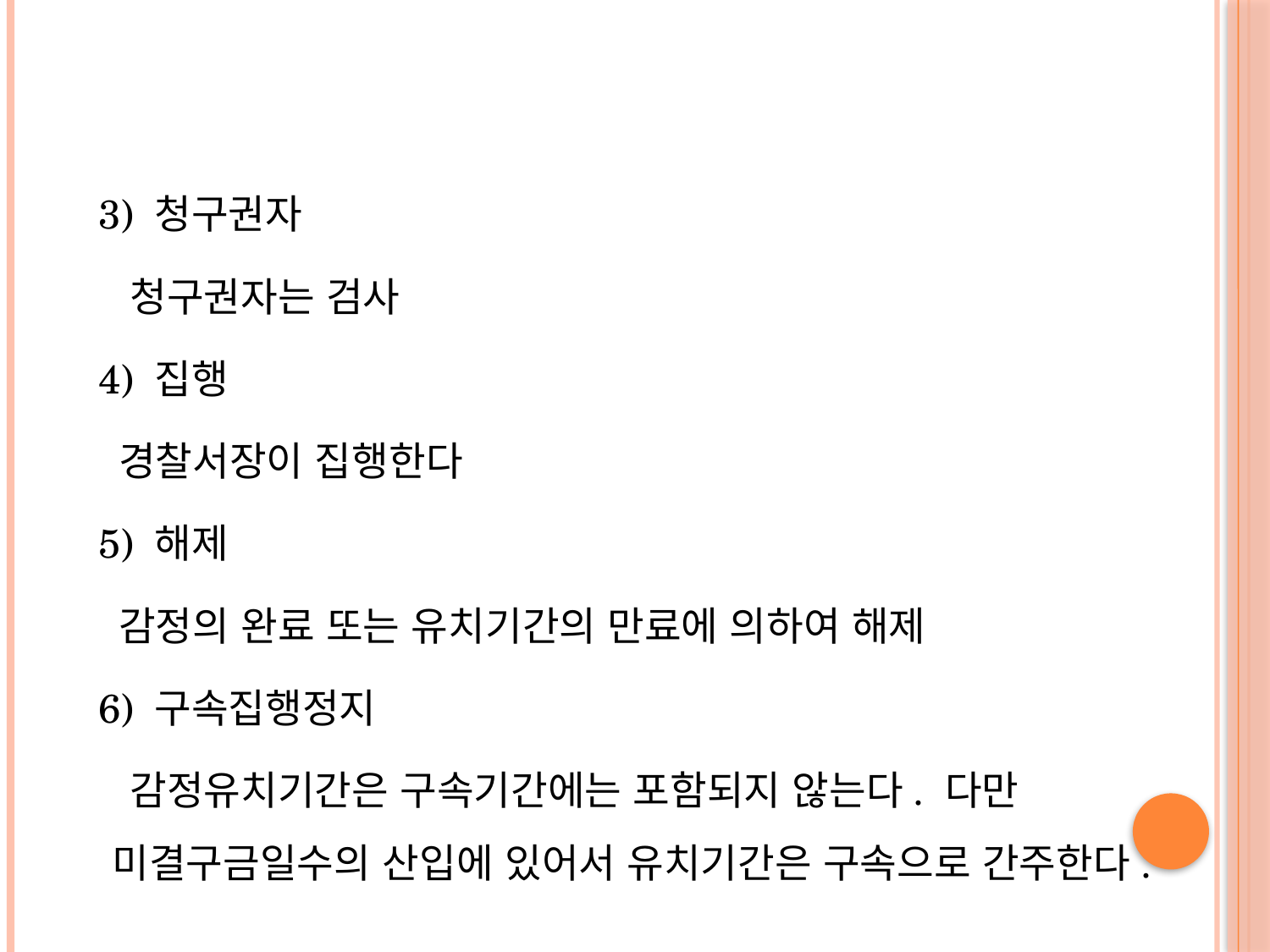

#
  3) 청구권자
    청구권자는 검사
  4) 집행
   경찰서장이 집행한다
  5) 해제
   감정의 완료 또는 유치기간의 만료에 의하여 해제
  6) 구속집행정지
    감정유치기간은 구속기간에는 포함되지 않는다. 다만 미결구금일수의 산입에 있어서 유치기간은 구속으로 간주한다.